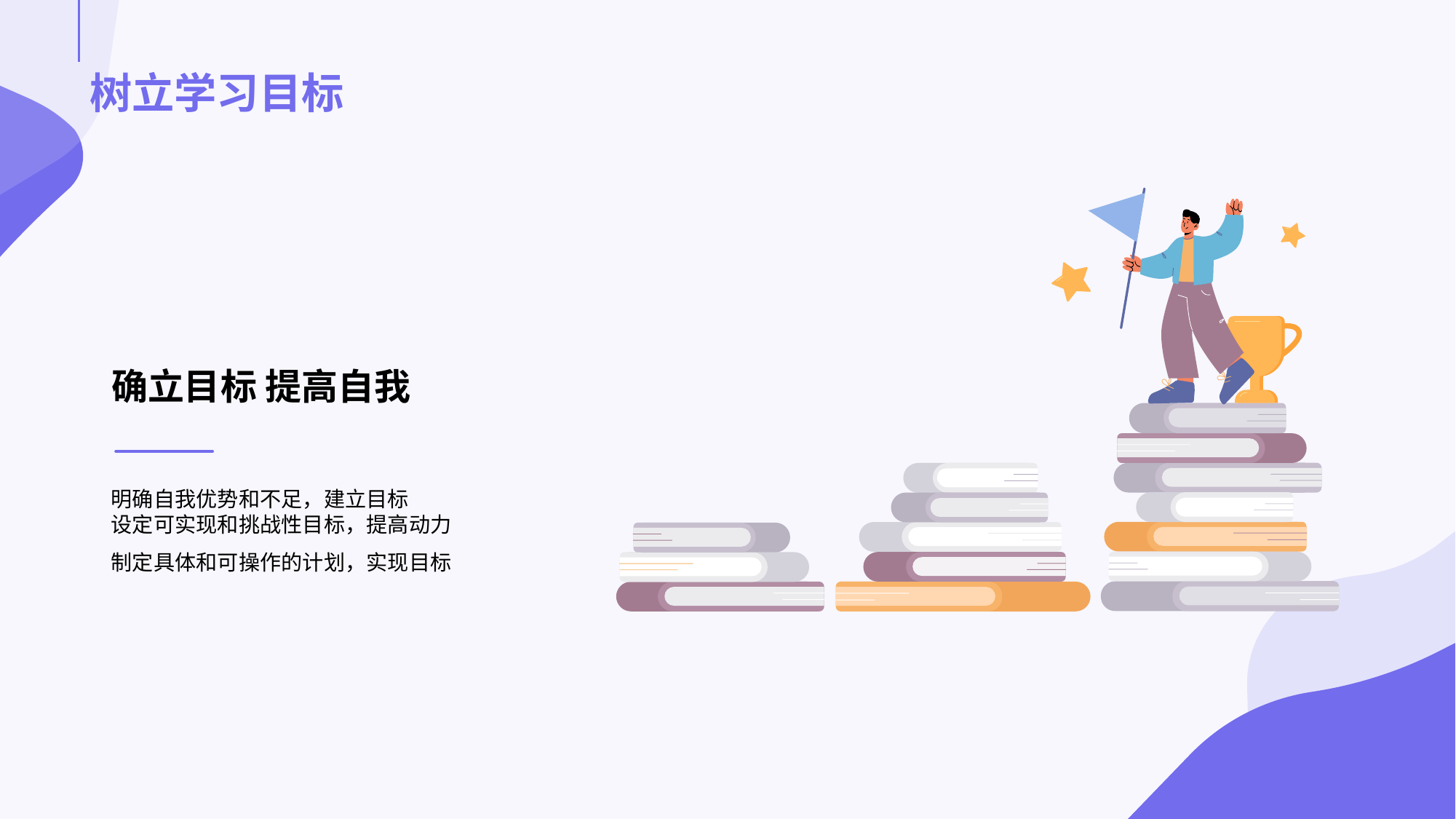

# 树立学习目标

确立目标 提高自我
明确自我优势和不足，建立目标
设定可实现和挑战性目标，提高动力
制定具体和可操作的计划，实现目标